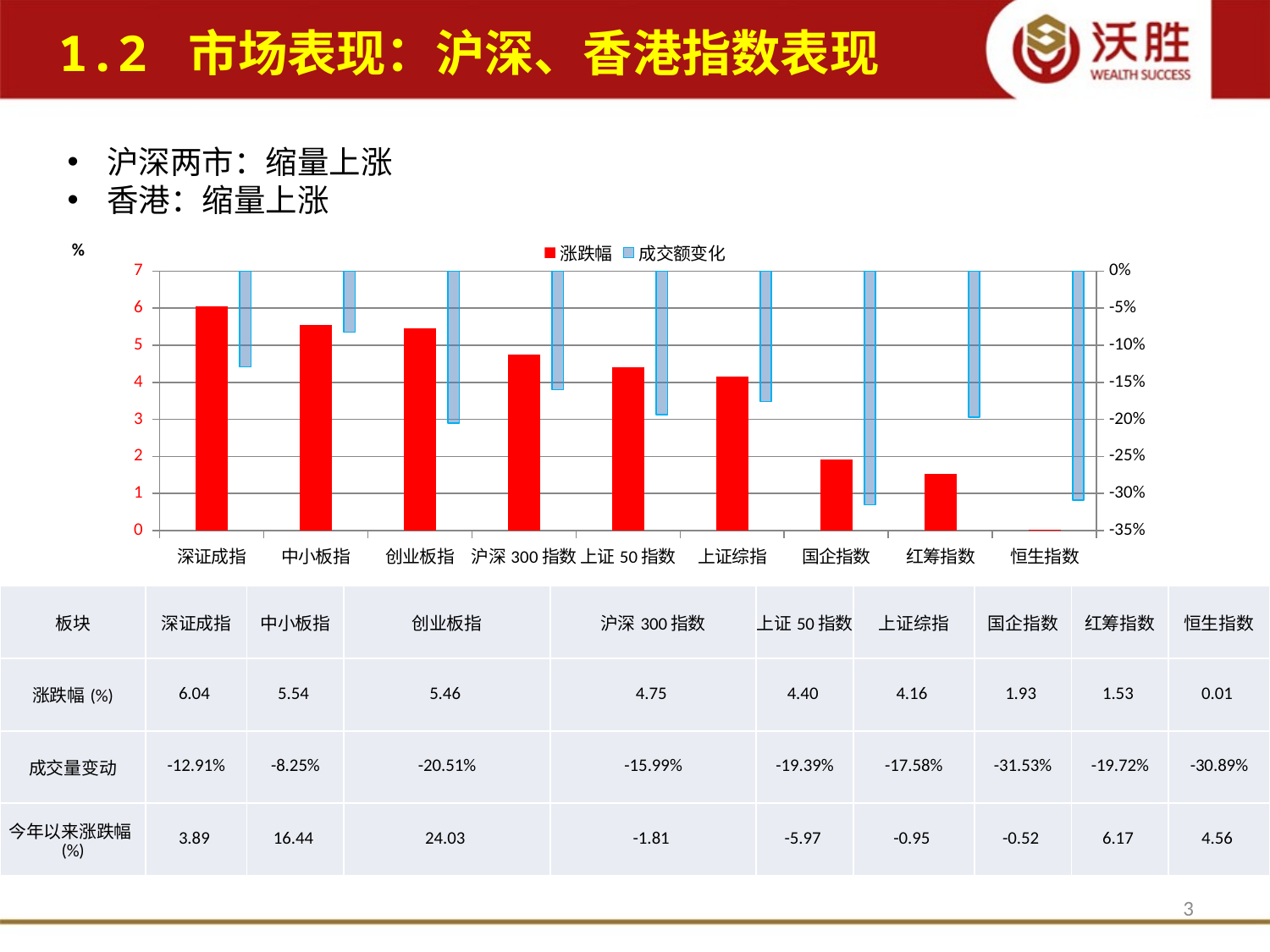

1.2 市场表现：沪深、香港指数表现
沪深两市：缩量上涨
香港：缩量上涨

[unsupported chart]

| 板块 | 深证成指 | 中小板指 | 创业板指 | 沪深300指数 | 上证50指数 | 上证综指 | 国企指数 | 红筹指数 | 恒生指数 |
| --- | --- | --- | --- | --- | --- | --- | --- | --- | --- |
| 涨跌幅(%) | 6.04 | 5.54 | 5.46 | 4.75 | 4.40 | 4.16 | 1.93 | 1.53 | 0.01 |
| 成交量变动 | -12.91% | -8.25% | -20.51% | -15.99% | -19.39% | -17.58% | -31.53% | -19.72% | -30.89% |
| 今年以来涨跌幅(%) | 3.89 | 16.44 | 24.03 | -1.81 | -5.97 | -0.95 | -0.52 | 6.17 | 4.56 |
3